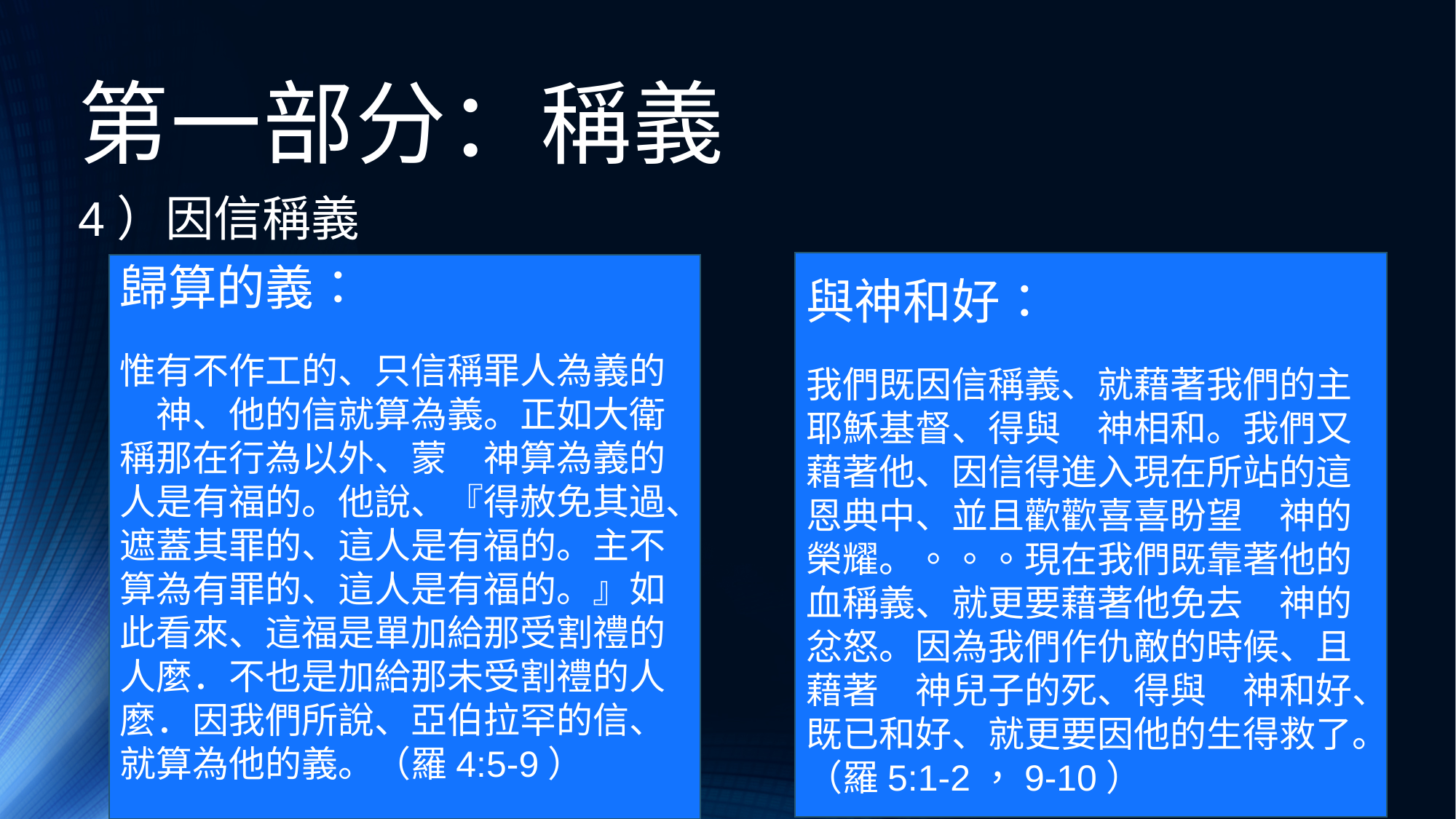

# 第一部分：稱義
4）因信稱義

與神和好：

我們既因信稱義、就藉著我們的主耶穌基督、得與　神相和。我們又藉著他、因信得進入現在所站的這恩典中、並且歡歡喜喜盼望　神的榮耀。。。。現在我們既靠著他的血稱義、就更要藉著他免去　神的忿怒。因為我們作仇敵的時候、且藉著　神兒子的死、得與　神和好、既已和好、就更要因他的生得救了。（羅5:1-2，9-10）
歸算的義：

惟有不作工的、只信稱罪人為義的　神、他的信就算為義。正如大衛稱那在行為以外、蒙　神算為義的人是有福的。他說、『得赦免其過、遮蓋其罪的、這人是有福的。主不算為有罪的、這人是有福的。』如此看來、這福是單加給那受割禮的人麼．不也是加給那未受割禮的人麼．因我們所說、亞伯拉罕的信、就算為他的義。（羅4:5-9）